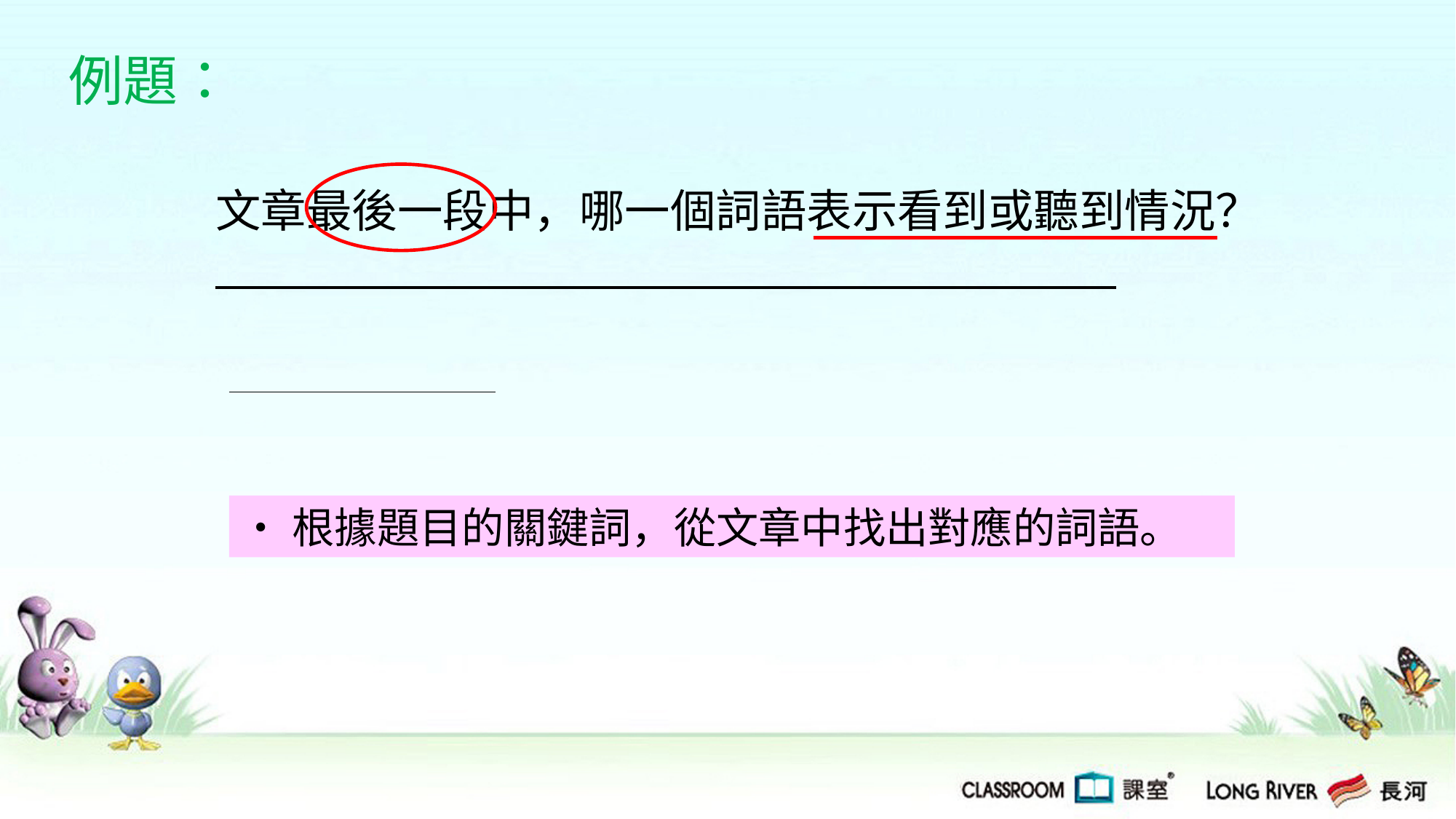

例題：

文章最後一段中，哪一個詞語表示看到或聽到情況？

‧根據題目的關鍵詞，從文章中找出對應的詞語。